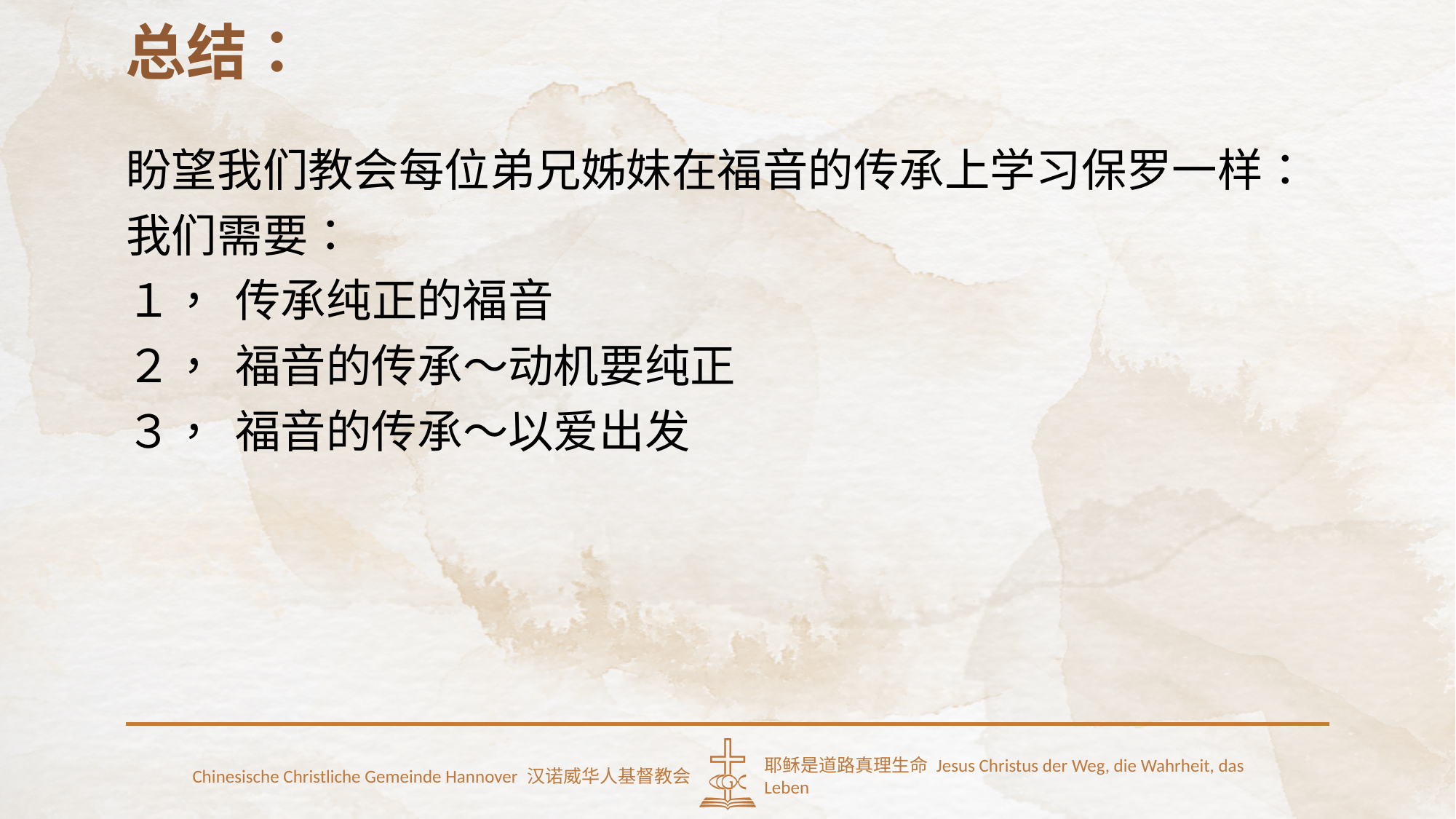

总结：
盼望我们教会每位弟兄姊妹在福音的传承上学习保罗一样：
我们需要：
１，	传承纯正的福音
２，	福音的传承～动机要纯正
３，	福音的传承～以爱出发